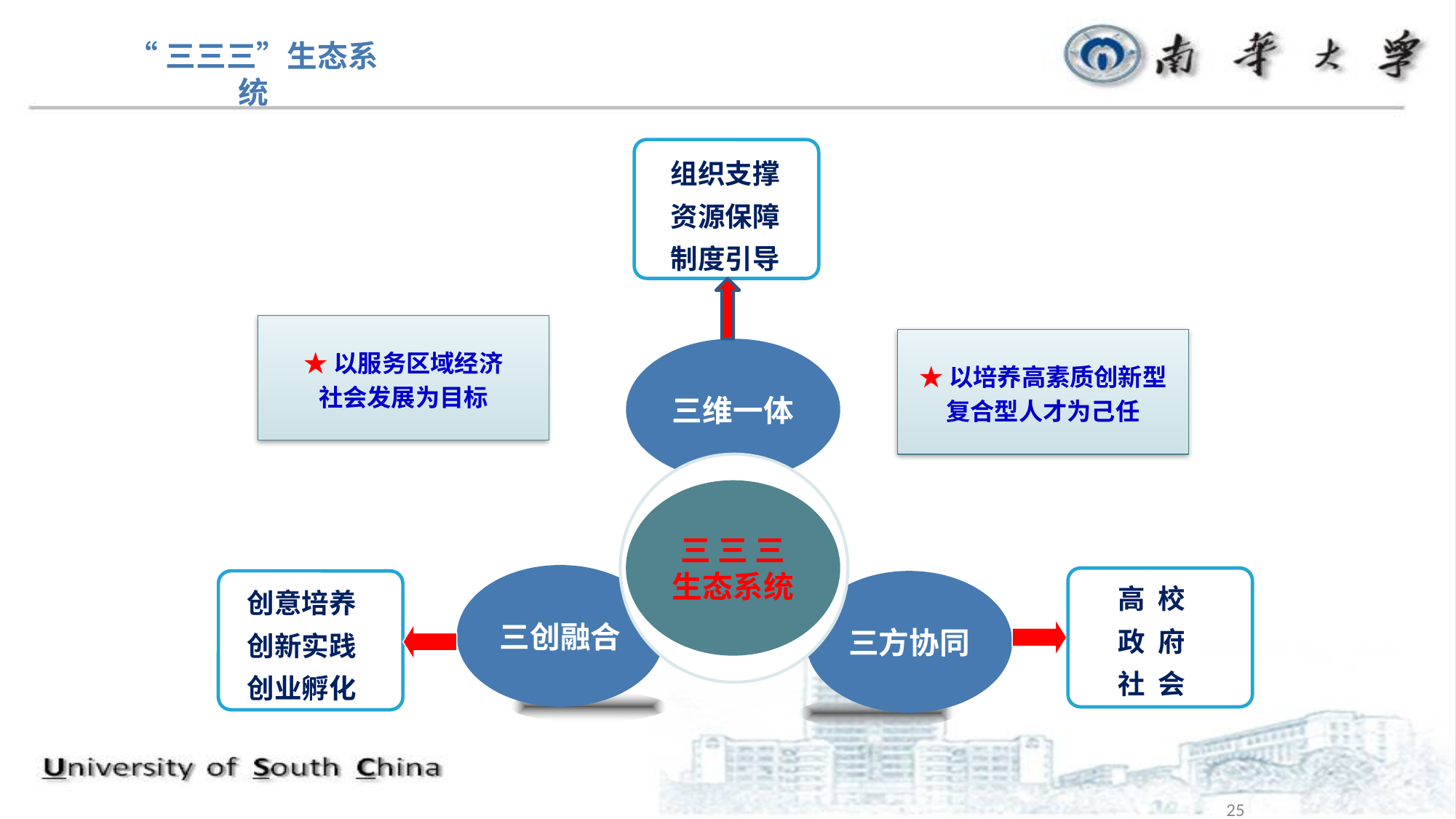

“三三三”生态系统

组织支撑
资源保障
制度引导

★以服务区域经济
社会发展为目标
★以培养高素质创新型
复合型人才为己任
三维一体

三 三 三
生态系统
三创融合

高  校
政  府
社  会

三方协同
创意培养
创新实践
创业孵化

25